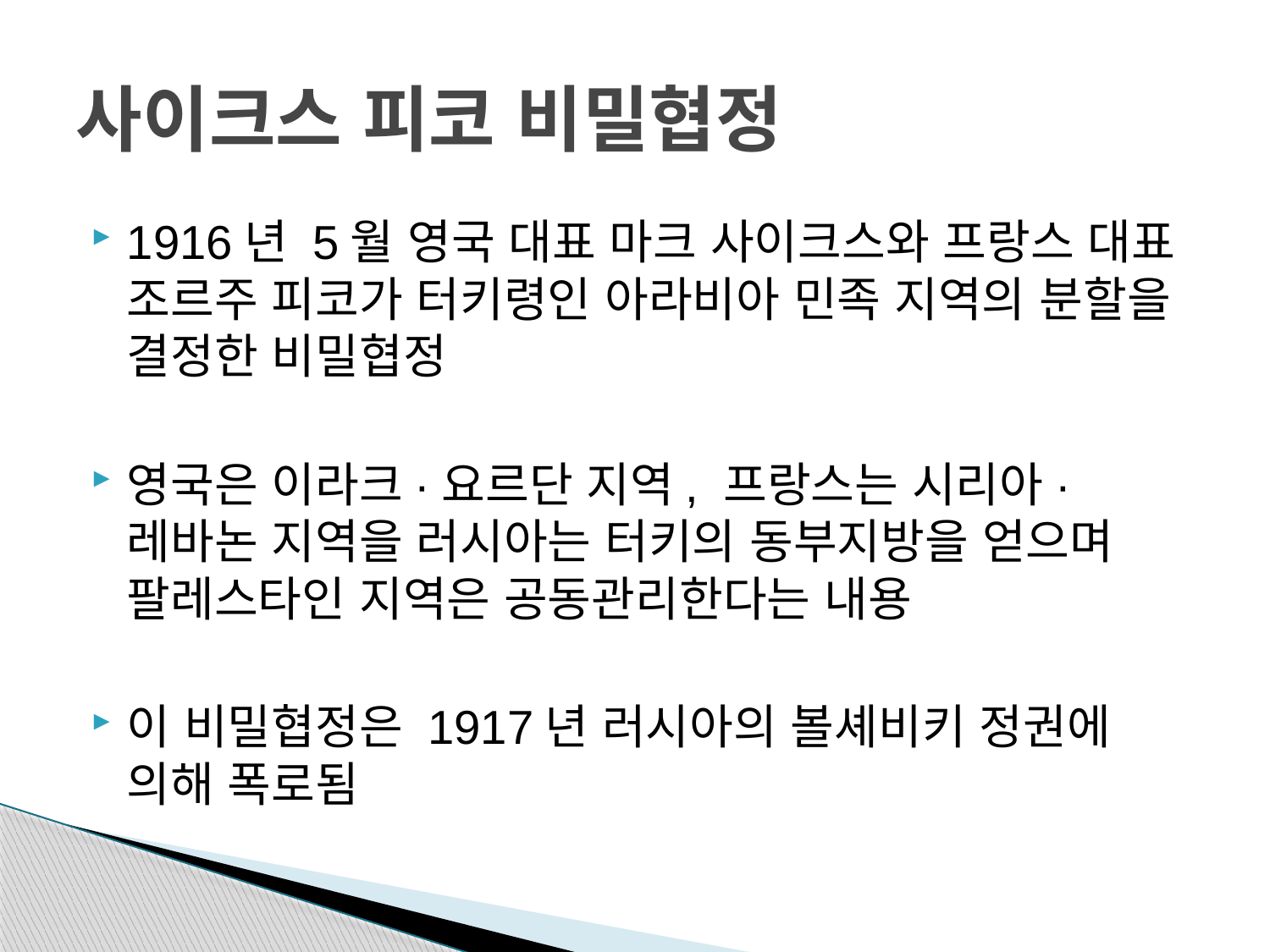

# 사이크스 피코 비밀협정
1916년 5월 영국 대표 마크 사이크스와 프랑스 대표 조르주 피코가 터키령인 아라비아 민족 지역의 분할을 결정한 비밀협정

영국은 이라크·요르단 지역, 프랑스는 시리아·레바논 지역을 러시아는 터키의 동부지방을 얻으며 팔레스타인 지역은 공동관리한다는 내용

이 비밀협정은 1917년 러시아의 볼셰비키 정권에 의해 폭로됨